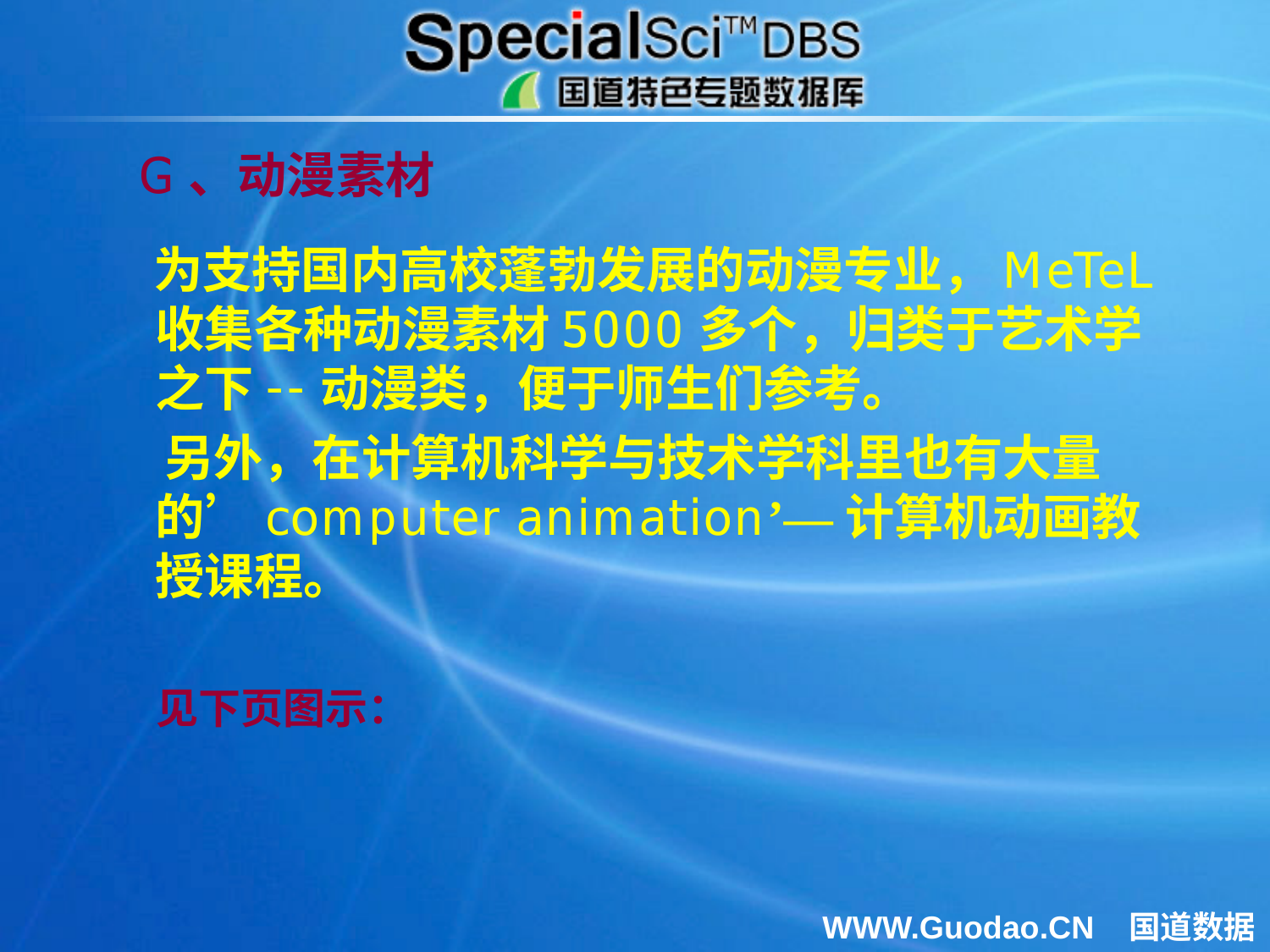

# G、动漫素材
   为支持国内高校蓬勃发展的动漫专业，MeTeL收集各种动漫素材5000多个，归类于艺术学之下--动漫类，便于师生们参考。
    另外，在计算机科学与技术学科里也有大量的’computer animation’—计算机动画教授课程。

    见下页图示：